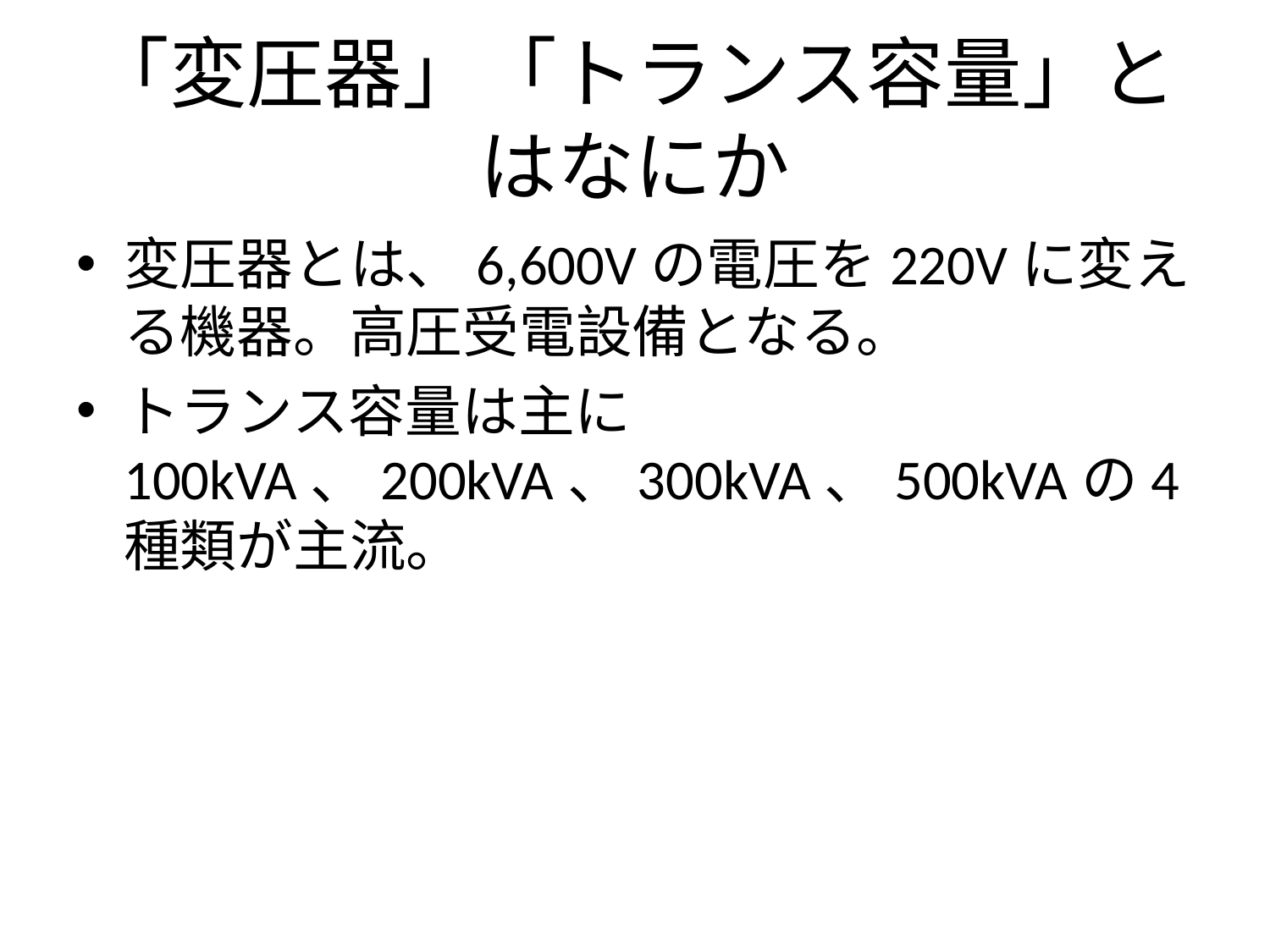

# 「変圧器」「トランス容量」とはなにか
変圧器とは、6,600Vの電圧を220Vに変える機器。高圧受電設備となる。
トランス容量は主に100kVA、200kVA、300kVA、500kVAの4種類が主流。